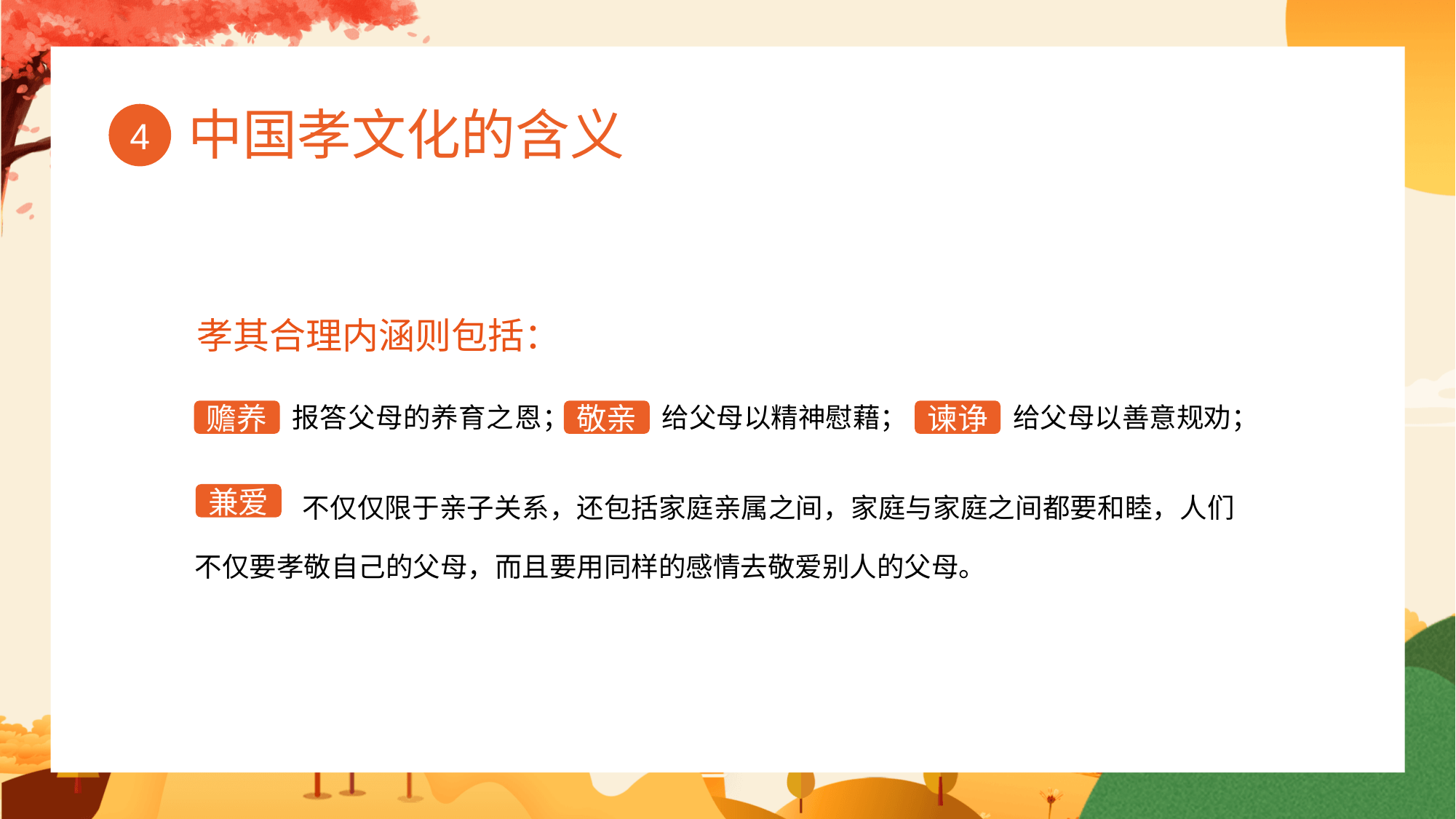

孝其合理内涵则包括：
报答父母的养育之恩；
给父母以精神慰藉；
给父母以善意规劝；
赡养
敬亲
谏诤
                不仅仅限于亲子关系，还包括家庭亲属之间，家庭与家庭之间都要和睦，人们不仅要孝敬自己的父母，而且要用同样的感情去敬爱别人的父母。
兼爱